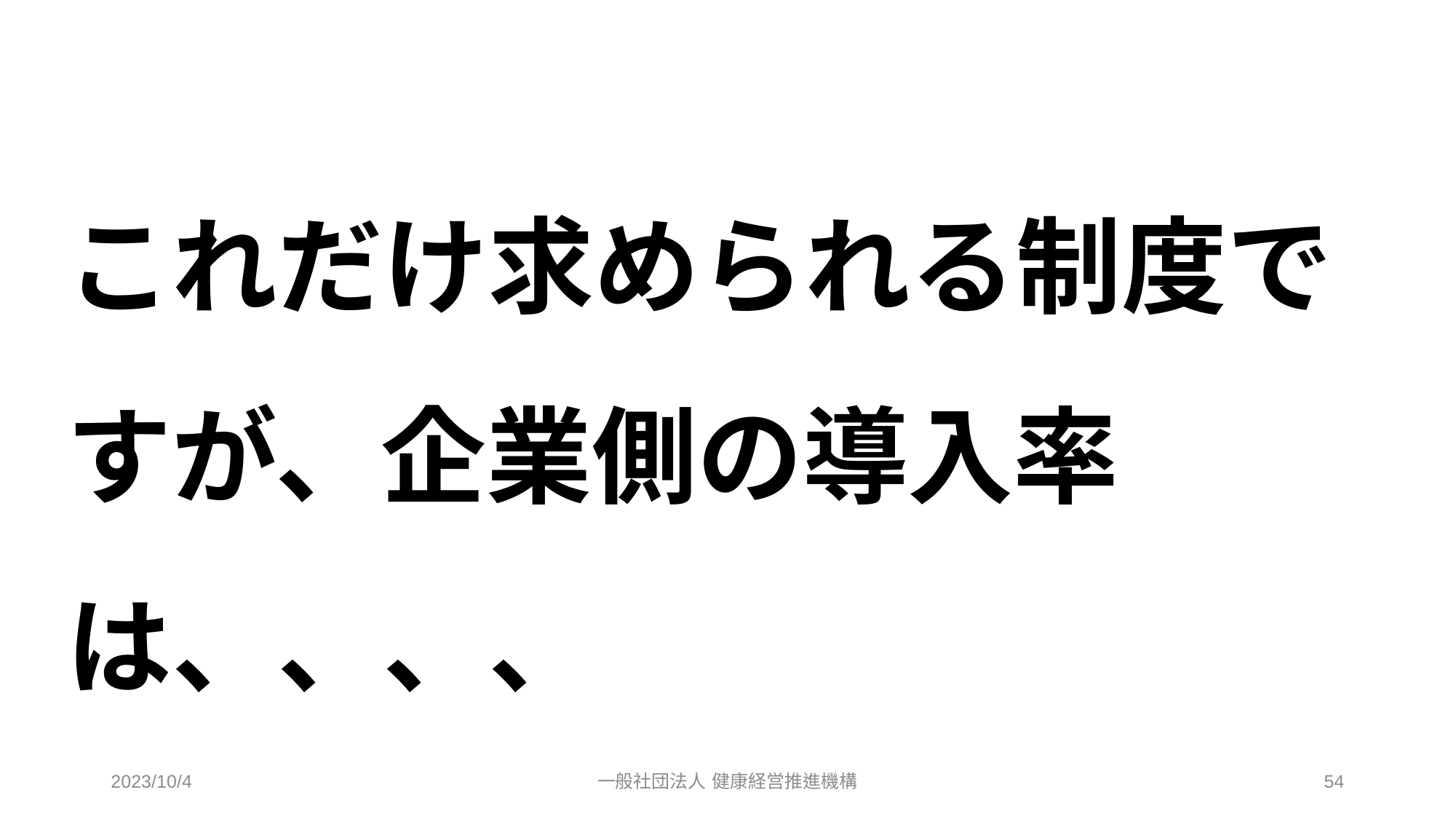

#
これだけ求められる制度ですが、企業側の導入率は、、、、
2023/10/4
一般社団法人 健康経営推進機構
54